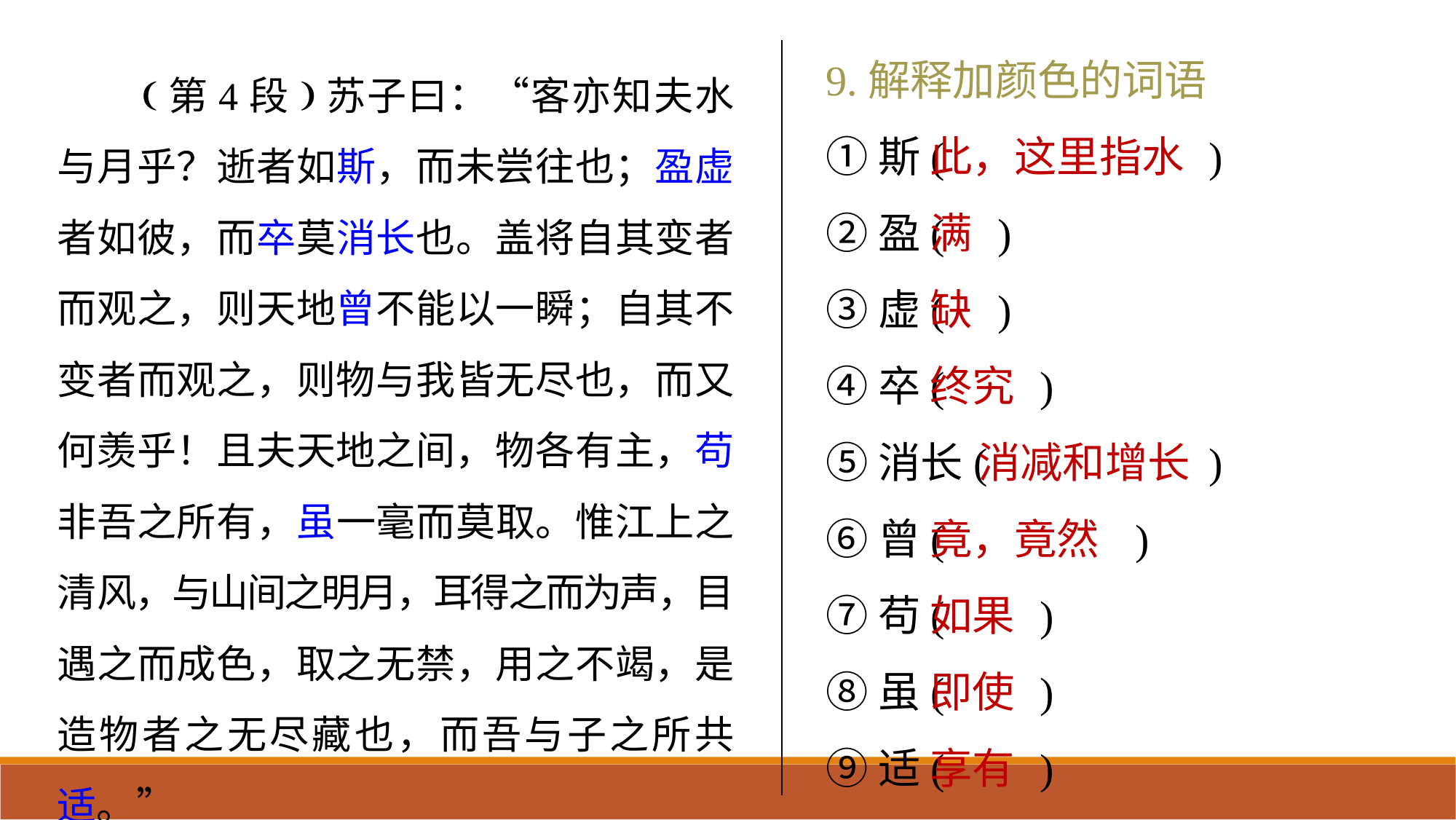

9.解释加颜色的词语
①斯(                         )
②盈(     )
③虚(     )
④卒(         )
⑤消长(                     )
⑥曾(                  )
⑦苟(         )
⑧虽(         )
⑨适(         )
(第4段)苏子曰：“客亦知夫水与月乎？逝者如斯，而未尝往也；盈虚者如彼，而卒莫消长也。盖将自其变者而观之，则天地曾不能以一瞬；自其不变者而观之，则物与我皆无尽也，而又何羡乎！且夫天地之间，物各有主，苟非吾之所有，虽一毫而莫取。惟江上之清风，与山间之明月，耳得之而为声，目遇之而成色，取之无禁，用之不竭，是造物者之无尽藏也，而吾与子之所共适。”
此，这里指水
满
缺
终究
    消减和增长
竟，竟然
如果
即使
享有